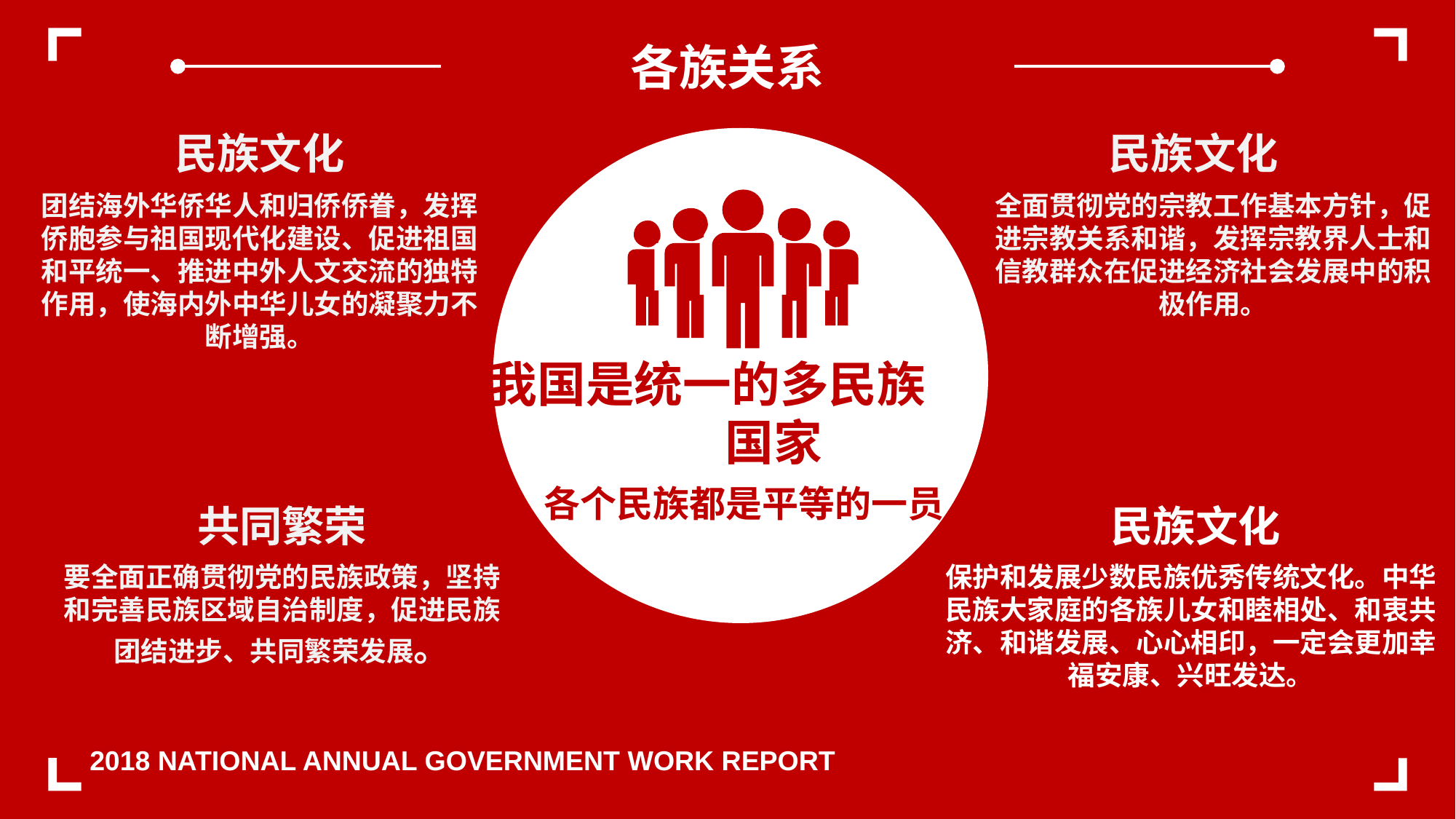

各族关系
民族文化
团结海外华侨华人和归侨侨眷，发挥侨胞参与祖国现代化建设、促进祖国和平统一、推进中外人文交流的独特作用，使海内外中华儿女的凝聚力不断增强。
民族文化
全面贯彻党的宗教工作基本方针，促进宗教关系和谐，发挥宗教界人士和信教群众在促进经济社会发展中的积极作用。

我国是统一的多民族             国家
各个民族都是平等的一员
共同繁荣
要全面正确贯彻党的民族政策，坚持和完善民族区域自治制度，促进民族团结进步、共同繁荣发展。
民族文化
保护和发展少数民族优秀传统文化。中华民族大家庭的各族儿女和睦相处、和衷共济、和谐发展、心心相印，一定会更加幸福安康、兴旺发达。
2018 NATIONAL ANNUAL GOVERNMENT WORK REPORT